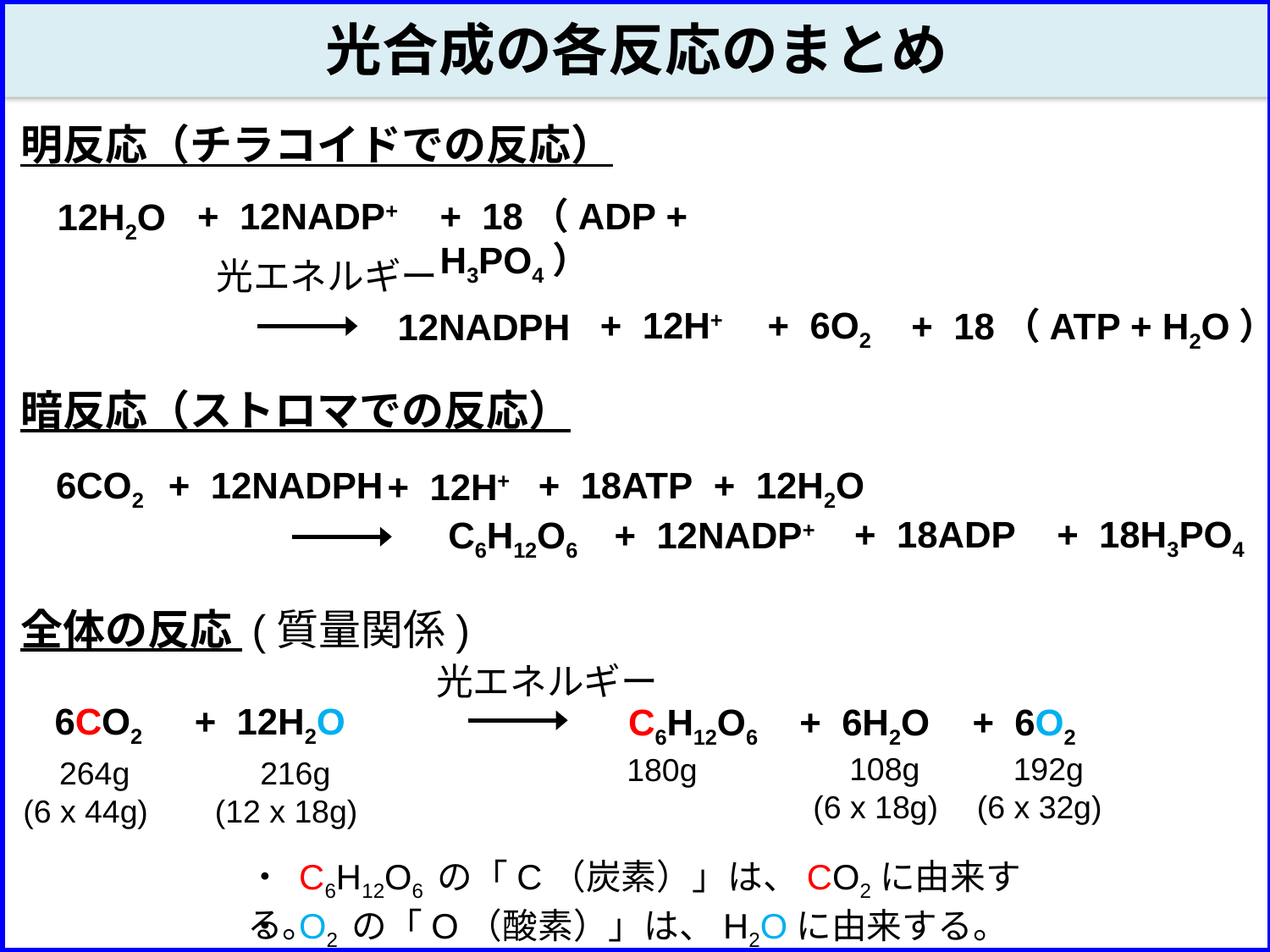

光合成の各反応のまとめ
明反応（チラコイドでの反応）
+  18（ADP + H3PO4）
+  12NADP+
12H2O
光エネルギー
+  12H+
+  6O2
+  18（ATP + H2O）
12NADPH
暗反応（ストロマでの反応）
+  12NADPH
6CO2
+  18ATP  +  12H2O
+  12H+
+  18ADP
+  18H3PO4
C6H12O6
+  12NADP+
全体の反応 (質量関係)
光エネルギー
+  12H2O
6CO2
C6H12O6
+  6H2O
+  6O2
192g
(6 x 32g)

108g
(6 x 18g)

180g
264g
(6 x 44g)

216g
(12 x 18g)

・ C6H12O6 の「C（炭素）」は、CO2に由来する。
・ O2 の「O（酸素）」は、H2Oに由来する。